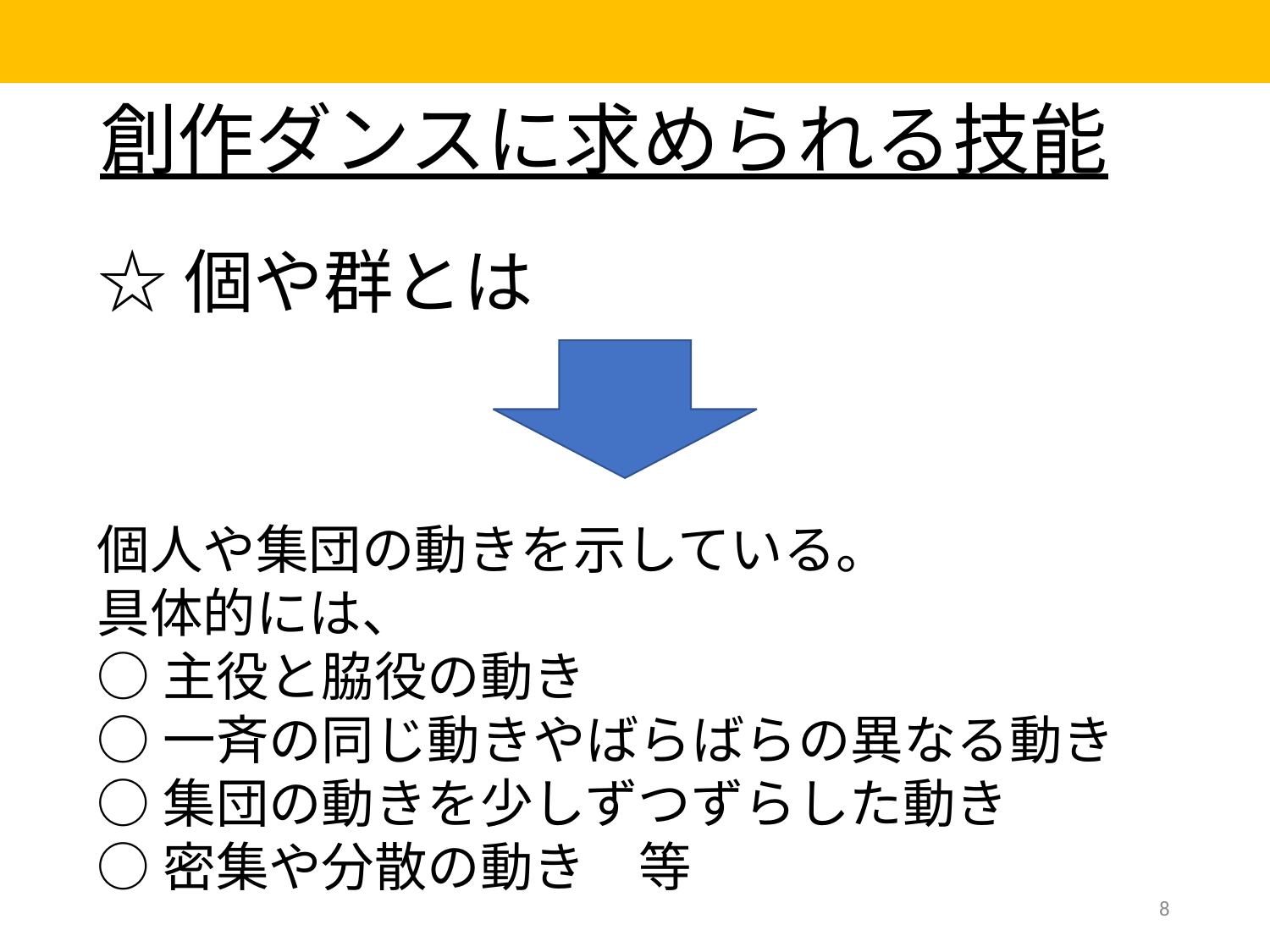

# 創作ダンスに求められる技能

☆個や群とは

個人や集団の動きを示している。
具体的には、
○主役と脇役の動き
○一斉の同じ動きやばらばらの異なる動き
○集団の動きを少しずつずらした動き
○密集や分散の動き　等
8